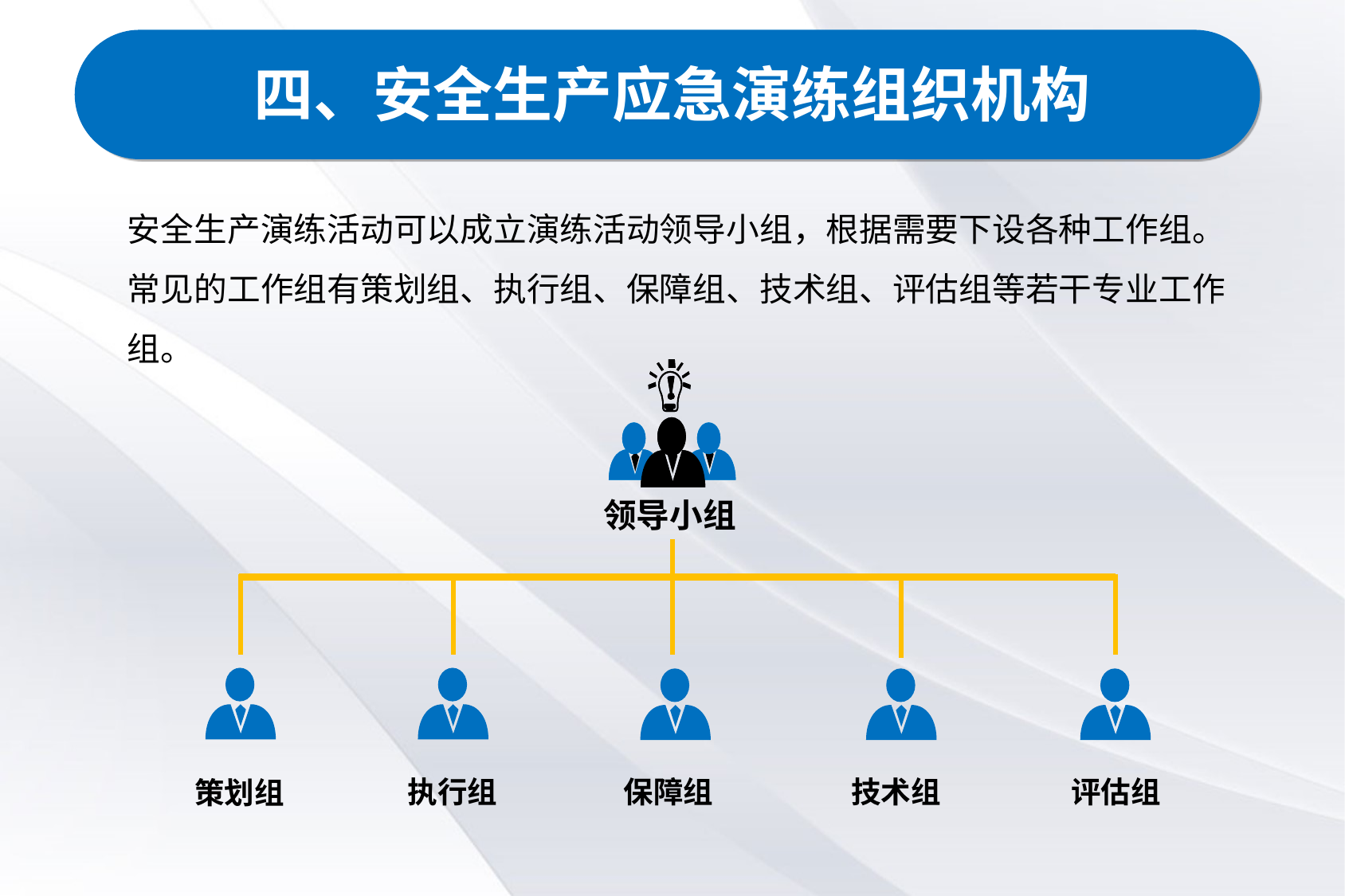

# 四、安全生产应急演练组织机构
安全生产演练活动可以成立演练活动领导小组，根据需要下设各种工作组。
常见的工作组有策划组、执行组、保障组、技术组、评估组等若干专业工作
组。

领导小组

技术组
评估组
执行组
保障组
策划组